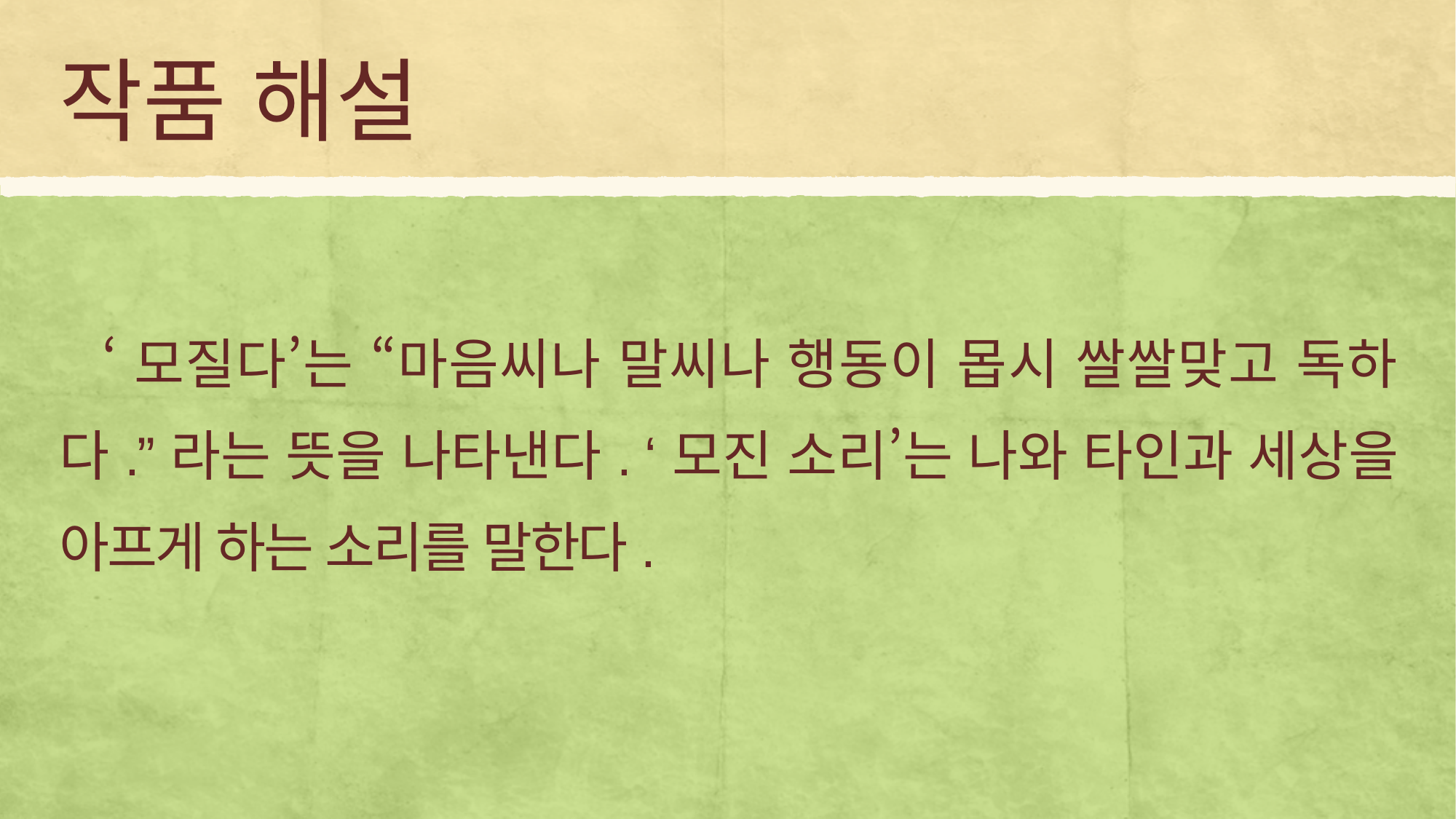

# 작품 해설
‘모질다’는 “마음씨나 말씨나 행동이 몹시 쌀쌀맞고 독하다.”라는 뜻을 나타낸다. ‘모진 소리’는 나와 타인과 세상을 아프게 하는 소리를 말한다.